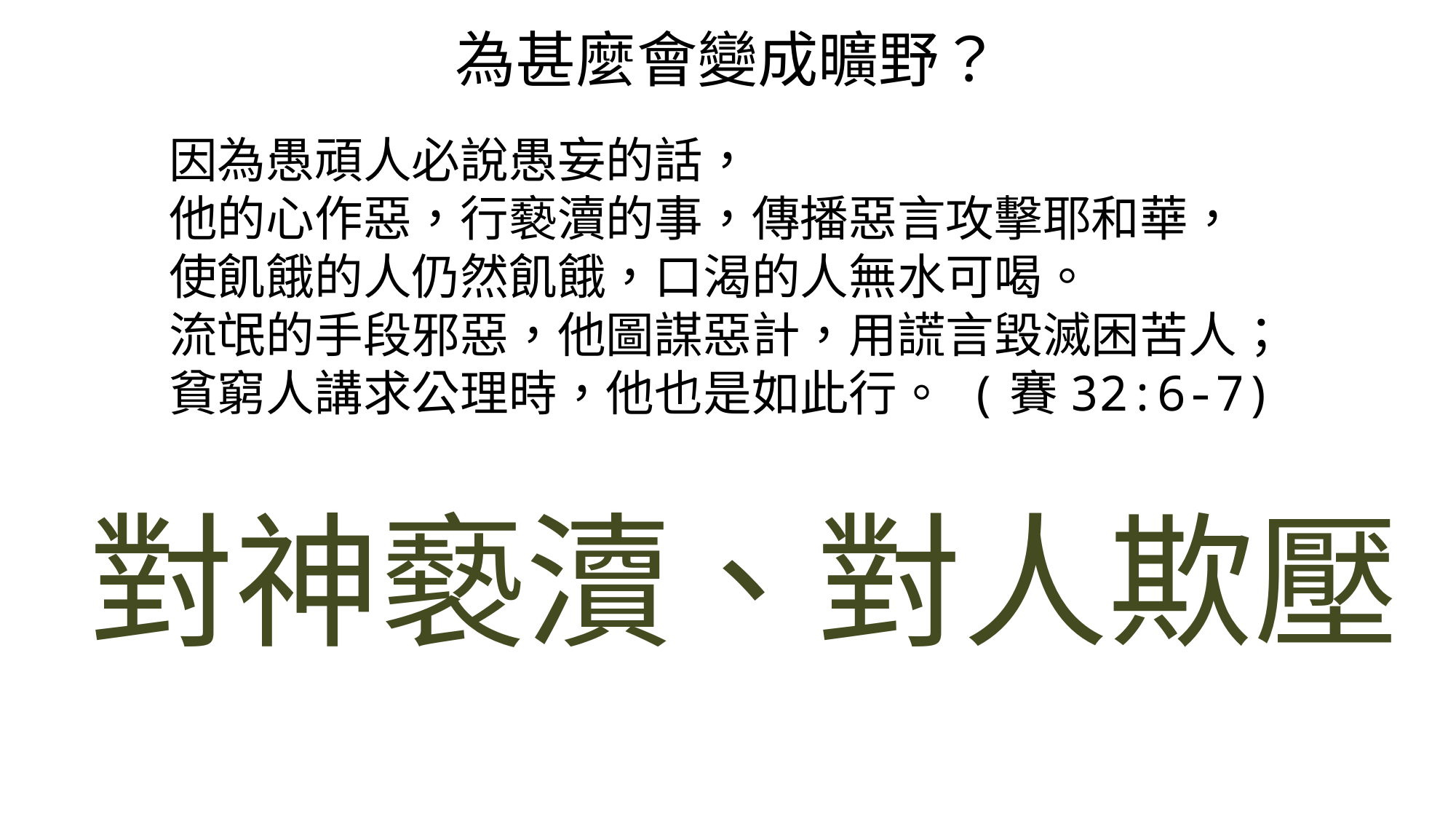

為甚麼會變成曠野？
因為愚頑人必說愚妄的話，
他的心作惡，行褻瀆的事，傳播惡言攻擊耶和華，
使飢餓的人仍然飢餓，口渴的人無水可喝。
流氓的手段邪惡，他圖謀惡計，用謊言毀滅困苦人；
貧窮人講求公理時，他也是如此行。 (賽32:6-7)
對神褻瀆、對人欺壓